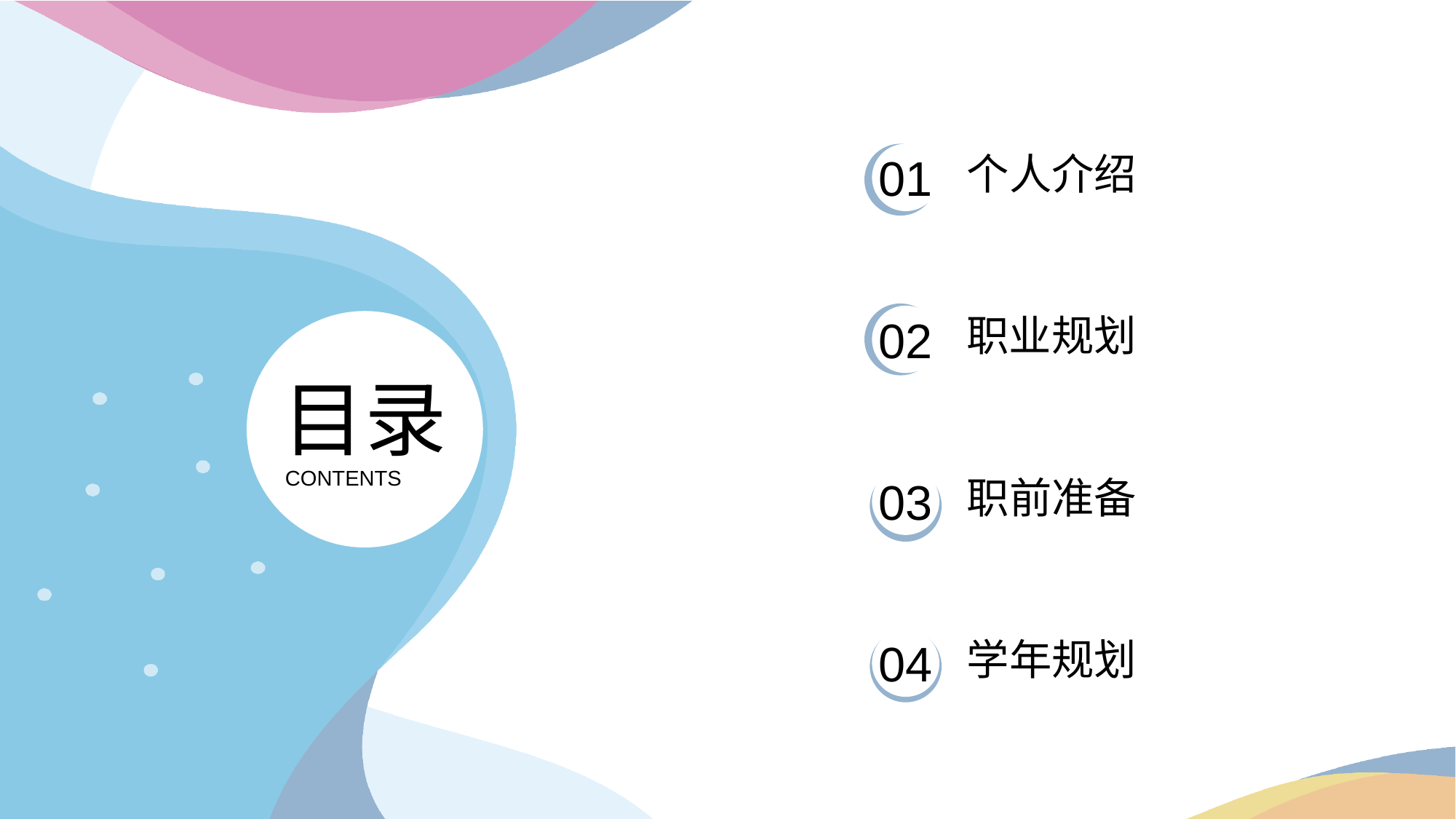

个人介绍
01

职业规划
02

目录
CONTENTS
职前准备
03

学年规划
04